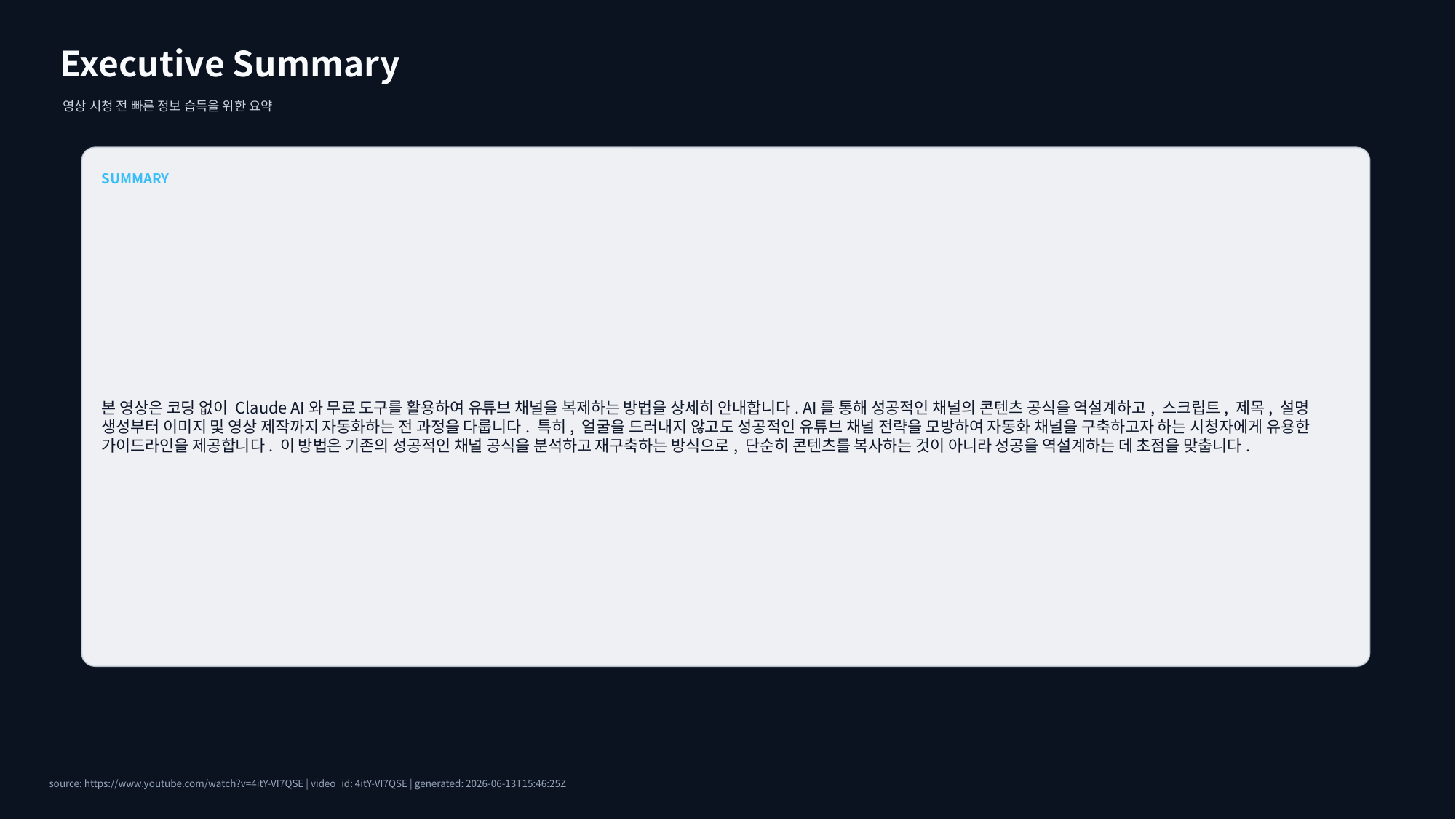

Executive Summary
영상 시청 전 빠른 정보 습득을 위한 요약

SUMMARY
본 영상은 코딩 없이 Claude AI와 무료 도구를 활용하여 유튜브 채널을 복제하는 방법을 상세히 안내합니다. AI를 통해 성공적인 채널의 콘텐츠 공식을 역설계하고, 스크립트, 제목, 설명 생성부터 이미지 및 영상 제작까지 자동화하는 전 과정을 다룹니다. 특히, 얼굴을 드러내지 않고도 성공적인 유튜브 채널 전략을 모방하여 자동화 채널을 구축하고자 하는 시청자에게 유용한 가이드라인을 제공합니다. 이 방법은 기존의 성공적인 채널 공식을 분석하고 재구축하는 방식으로, 단순히 콘텐츠를 복사하는 것이 아니라 성공을 역설계하는 데 초점을 맞춥니다.
source: https://www.youtube.com/watch?v=4itY-VI7QSE | video_id: 4itY-VI7QSE | generated: 2026-06-13T15:46:25Z